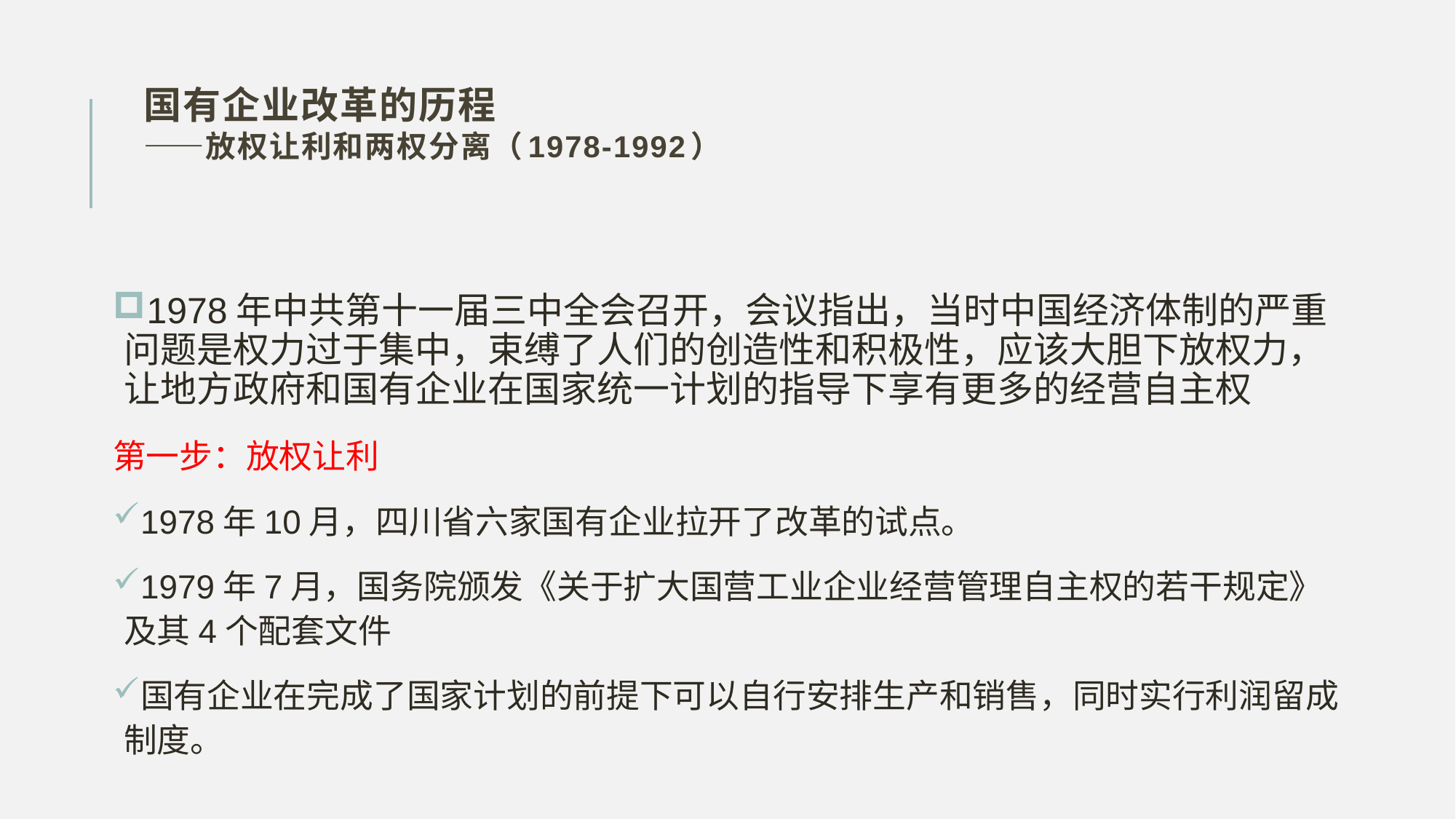

# 国有企业改革的历程 ——放权让利和两权分离（1978-1992）
1978年中共第十一届三中全会召开，会议指出，当时中国经济体制的严重问题是权力过于集中，束缚了人们的创造性和积极性，应该大胆下放权力，让地方政府和国有企业在国家统一计划的指导下享有更多的经营自主权
第一步：放权让利
1978年10月，四川省六家国有企业拉开了改革的试点。
1979年7月，国务院颁发《关于扩大国营工业企业经营管理自主权的若干规定》及其4个配套文件
国有企业在完成了国家计划的前提下可以自行安排生产和销售，同时实行利润留成制度。